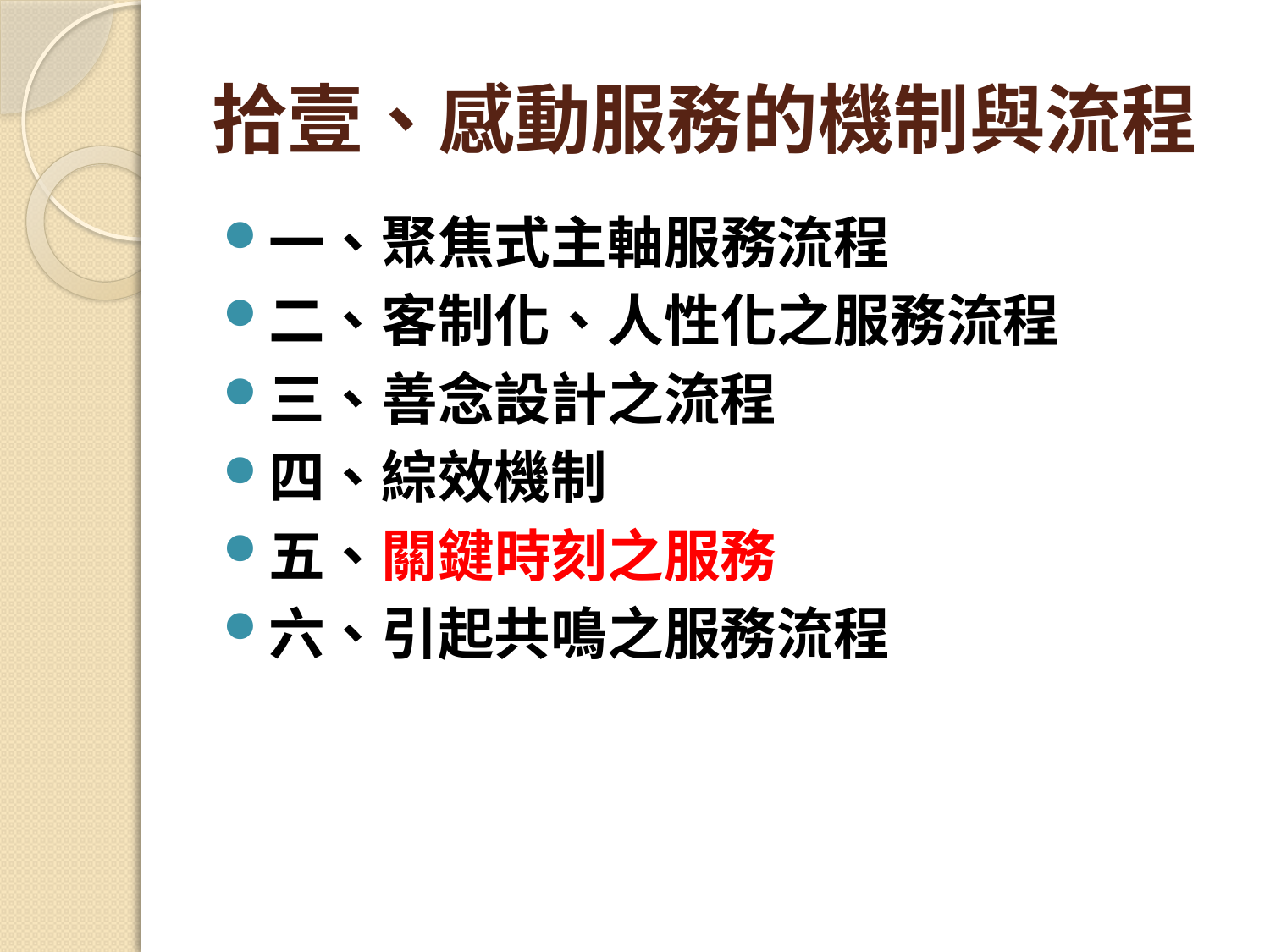

# 拾壹、感動服務的機制與流程
一、聚焦式主軸服務流程
二、客制化、人性化之服務流程
三、善念設計之流程
四、綜效機制
五、關鍵時刻之服務
六、引起共鳴之服務流程